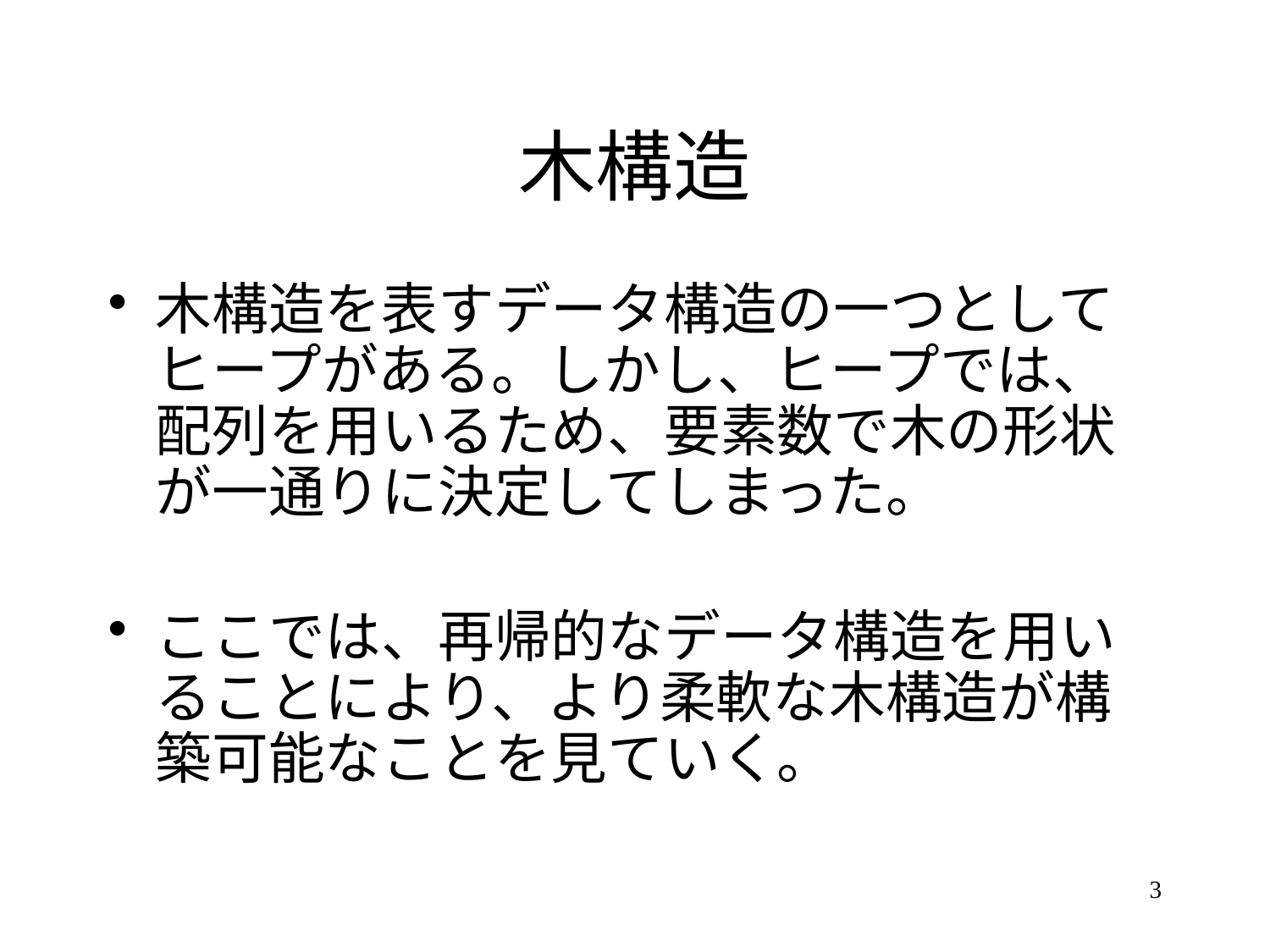

# 木構造
木構造を表すデータ構造の一つとしてヒープがある。しかし、ヒープでは、配列を用いるため、要素数で木の形状が一通りに決定してしまった。

ここでは、再帰的なデータ構造を用いることにより、より柔軟な木構造が構築可能なことを見ていく。
3